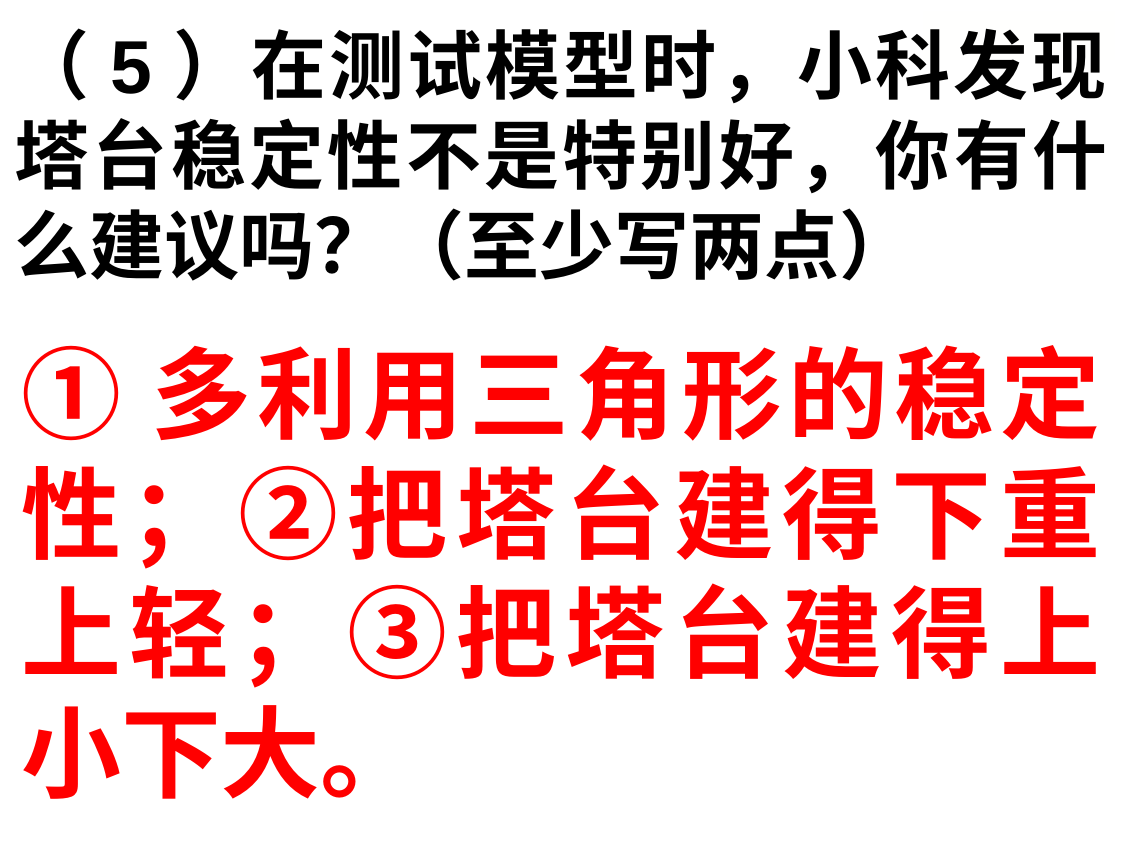

（5）在测试模型时，小科发现塔台稳定性不是特别好，你有什么建议吗？（至少写两点）

①多利用三角形的稳定性；②把塔台建得下重上轻；③把塔台建得上小下大。